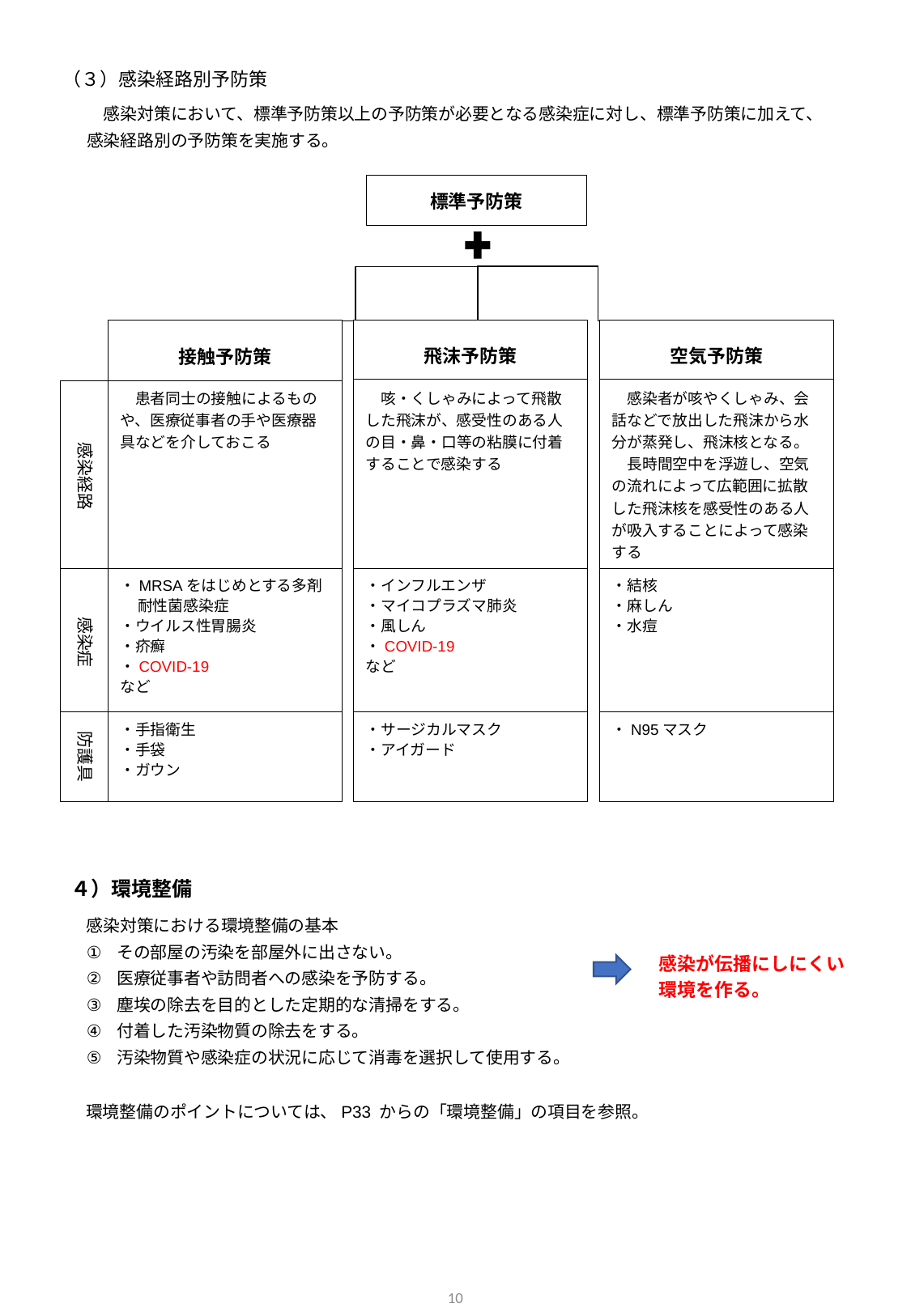

（３）感染経路別予防策
　感染対策において、標準予防策以上の予防策が必要となる感染症に対し、標準予防策に加えて、感染経路別の予防策を実施する。
標準予防策
接触予防策
飛沫予防策
空気予防策
　咳・くしゃみによって飛散した飛沫が、感受性のある人の目・鼻・口等の粘膜に付着することで感染する
　感染者が咳やくしゃみ、会話などで放出した飛沫から水分が蒸発し、飛沫核となる。
　長時間空中を浮遊し、空気の流れによって広範囲に拡散した飛沫核を感受性のある人が吸入することによって感染する
・MRSAをはじめとする多剤耐性菌感染症
・ウイルス性胃腸炎
・疥癬
・COVID-19
など
・インフルエンザ
・マイコプラズマ肺炎
・風しん
・COVID-19
など
・結核
・麻しん
・水痘
・手指衛生
・手袋
・ガウン
・サージカルマスク
・アイガード
・N95マスク
　患者同士の接触によるものや、医療従事者の手や医療器具などを介しておこる
感染経路
感染症
防護具

４）環境整備
感染対策における環境整備の基本
その部屋の汚染を部屋外に出さない。
医療従事者や訪問者への感染を予防する。
塵埃の除去を目的とした定期的な清掃をする。
付着した汚染物質の除去をする。
汚染物質や感染症の状況に応じて消毒を選択して使用する。

感染が伝播にしにくい
環境を作る。
環境整備のポイントについては、P33 からの「環境整備」の項目を参照。
10